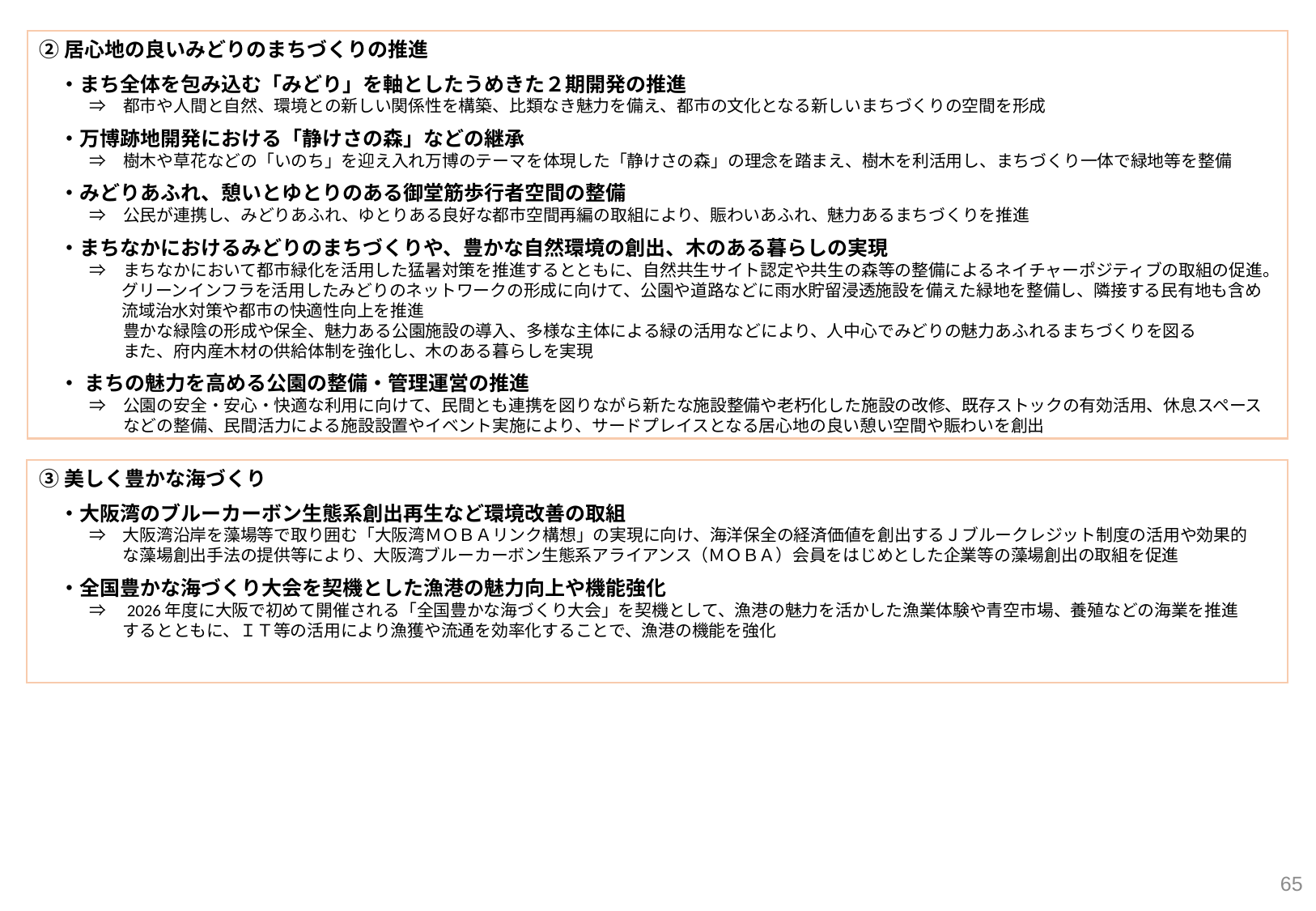

②居心地の良いみどりのまちづくりの推進
　・まち全体を包み込む「みどり」を軸としたうめきた２期開発の推進
　　　⇒　都市や人間と自然、環境との新しい関係性を構築、比類なき魅力を備え、都市の文化となる新しいまちづくりの空間を形成
　・万博跡地開発における「静けさの森」などの継承
　　　⇒　樹木や草花などの「いのち」を迎え入れ万博のテーマを体現した「静けさの森」の理念を踏まえ、樹木を利活用し、まちづくり一体で緑地等を整備
　・みどりあふれ、憩いとゆとりのある御堂筋歩行者空間の整備
　　　⇒　公民が連携し、みどりあふれ、ゆとりある良好な都市空間再編の取組により、賑わいあふれ、魅力あるまちづくりを推進
　・まちなかにおけるみどりのまちづくりや、豊かな自然環境の創出、木のある暮らしの実現
　　　⇒　まちなかにおいて都市緑化を活用した猛暑対策を推進するとともに、自然共生サイト認定や共生の森等の整備によるネイチャーポジティブの取組の促進。グリーンインフラを活用したみどりのネットワークの形成に向けて、公園や道路などに雨水貯留浸透施設を備えた緑地を整備し、隣接する民有地も含め流域治水対策や都市の快適性向上を推進
　　　　　豊かな緑陰の形成や保全、魅力ある公園施設の導入、多様な主体による緑の活用などにより、人中心でみどりの魅力あふれるまちづくりを図る
　　　　　また、府内産木材の供給体制を強化し、木のある暮らしを実現
　・ まちの魅力を高める公園の整備・管理運営の推進
　　　⇒　公園の安全・安心・快適な利用に向けて、民間とも連携を図りながら新たな施設整備や老朽化した施設の改修、既存ストックの有効活用、休息スペース
　　　　　などの整備、民間活力による施設設置やイベント実施により、サードプレイスとなる居心地の良い憩い空間や賑わいを創出

③美しく豊かな海づくり
　・大阪湾のブルーカーボン生態系創出再生など環境改善の取組
　　　⇒　大阪湾沿岸を藻場等で取り囲む「大阪湾ＭＯＢＡリンク構想」の実現に向け、海洋保全の経済価値を創出するＪブルークレジット制度の活用や効果的
　　　　　な藻場創出手法の提供等により、大阪湾ブルーカーボン生態系アライアンス（ＭＯＢＡ）会員をはじめとした企業等の藻場創出の取組を促進
　・全国豊かな海づくり大会を契機とした漁港の魅力向上や機能強化
　　　⇒　2026年度に大阪で初めて開催される「全国豊かな海づくり大会」を契機として、漁港の魅力を活かした漁業体験や青空市場、養殖などの海業を推進
　　　　　するとともに、ＩＴ等の活用により漁獲や流通を効率化することで、漁港の機能を強化
65